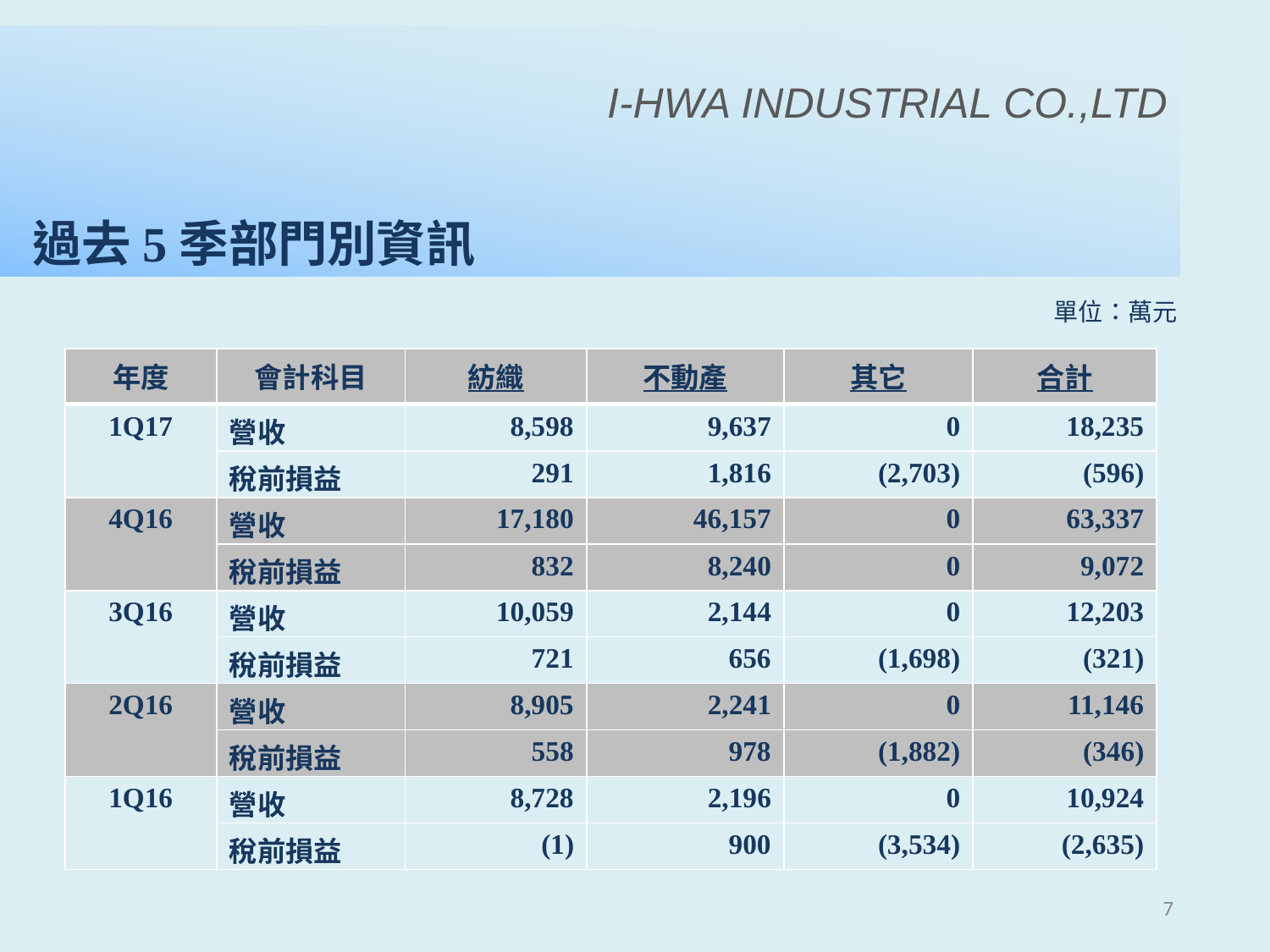

I-HWA INDUSTRIAL CO.,LTD
過去5季部門別資訊
                                                                           單位：萬元

| 年度 | 會計科目 | 紡織 | 不動產 | 其它 | 合計 |
| --- | --- | --- | --- | --- | --- |
| 1Q17 | 營收 | 8,598 | 9,637 | 0 | 18,235 |
|  | 稅前損益 | 291 | 1,816 | (2,703) | (596) |
| 4Q16 | 營收 | 17,180 | 46,157 | 0 | 63,337 |
|  | 稅前損益 | 832 | 8,240 | 0 | 9,072 |
| 3Q16 | 營收 | 10,059 | 2,144 | 0 | 12,203 |
|  | 稅前損益 | 721 | 656 | (1,698) | (321) |
| 2Q16 | 營收 | 8,905 | 2,241 | 0 | 11,146 |
|  | 稅前損益 | 558 | 978 | (1,882) | (346) |
| 1Q16 | 營收 | 8,728 | 2,196 | 0 | 10,924 |
|  | 稅前損益 | (1) | 900 | (3,534) | (2,635) |
7